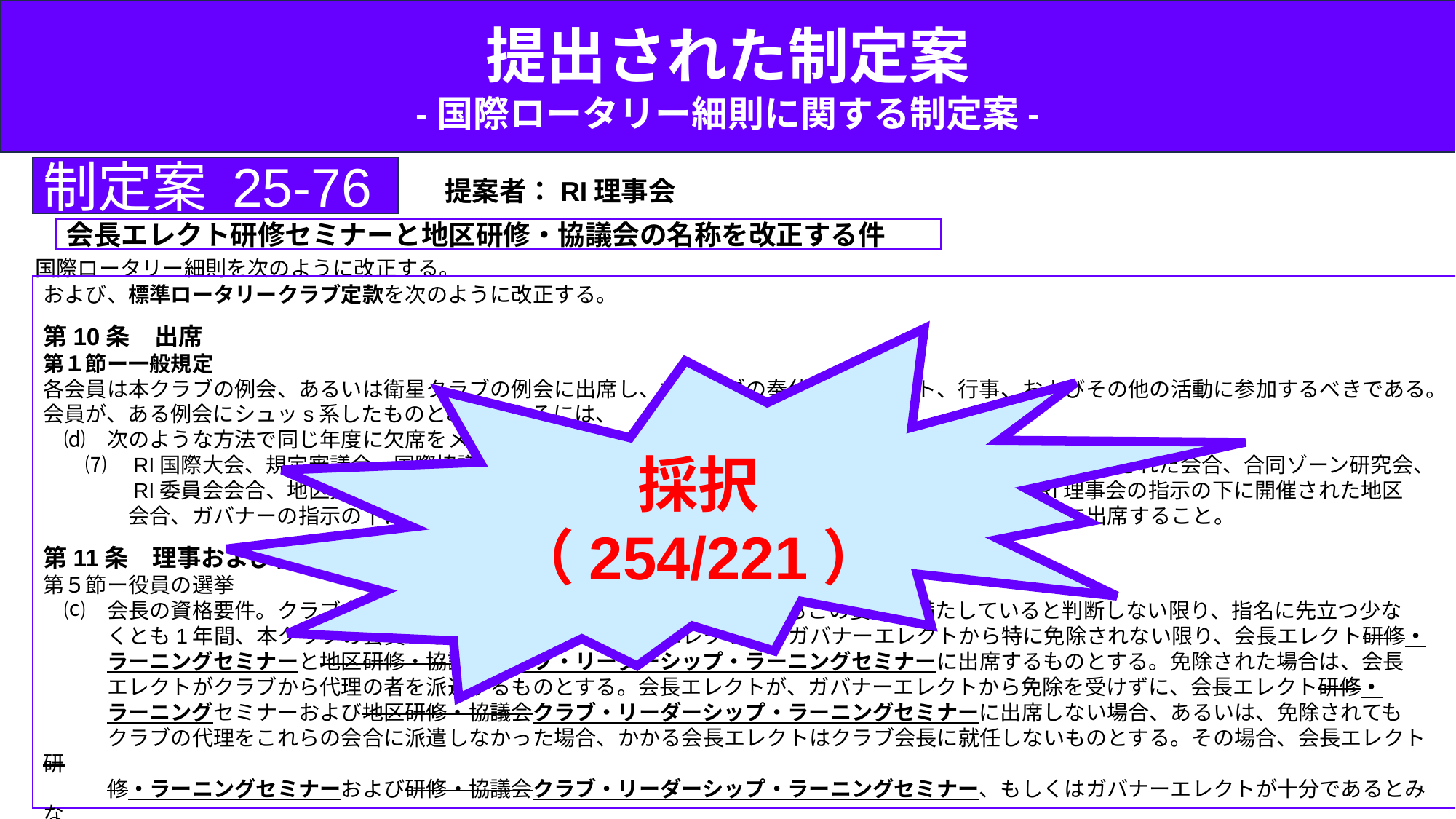

提出された制定案
-国際ロータリー細則に関する制定案-
制定案 25-76
提案者：RI理事会
会長エレクト研修セミナーと地区研修・協議会の名称を改正する件
国際ロータリー細則を次のように改正する。
および、標準ロータリークラブ定款を次のように改正する。

第10条　出席
第１節ー一般規定
各会員は本クラブの例会、あるいは衛星クラブの例会に出席し、本クラブの奉仕プロジェクト、行事、およびその他の活動に参加するべきである。会員が、ある例会にシュッs系したものとみなされるには、
　⒟　次のような方法で同じ年度に欠席をメークアップする；
　　⑺　RI国際大会、規定審議会、国際協議会、ロータリー研究会、RI理事会またはRI会長の承認を得て招集された会合、合同ゾーン研究会、
　　　　RI委員会会合、地区大会、地区研修・協議会クラブ・リーダーシップ・ラーニングセミナー、RI理事会の指示の下に開催された地区
　　　　会合、ガバナーの指示の下に開催された地区委員会、または正式に公表されたクラブの都市連合会に出席すること。

第11条　理事および役員および委員会
第５節ー役員の選挙
　⒞　会長の資格要件。クラブ会長の候補者は、ガバナーが1年未満であってもこの要件を満たしていると判断しない限り、指名に先立つ少な
　　　くとも1年間、本クラブの会員でなければならない。会長エレクトは、ガバナーエレクトから特に免除されない限り、会長エレクト研修・
　　　ラーニングセミナーと地区研修・協議会クラブ・リーダーシップ・ラーニングセミナーに出席するものとする。免除された場合は、会長
　　　エレクトがクラブから代理の者を派遣するものとする。会長エレクトが、ガバナーエレクトから免除を受けずに、会長エレクト研修・
　　　ラーニングセミナーおよび地区研修・協議会クラブ・リーダーシップ・ラーニングセミナーに出席しない場合、あるいは、免除されても
　　　クラブの代理をこれらの会合に派遣しなかった場合、かかる会長エレクトはクラブ会長に就任しないものとする。その場合、会長エレクト研
　　　修・ラーニングセミナーおよび研修・協議会クラブ・リーダーシップ・ラーニングセミナー、もしくはガバナーエレクトが十分であるとみな
　　　した研修ラーニングに出席した後任者が選挙されるまで、現会長が継続してクラブ会長を務めるものとする。

採択（254/221）